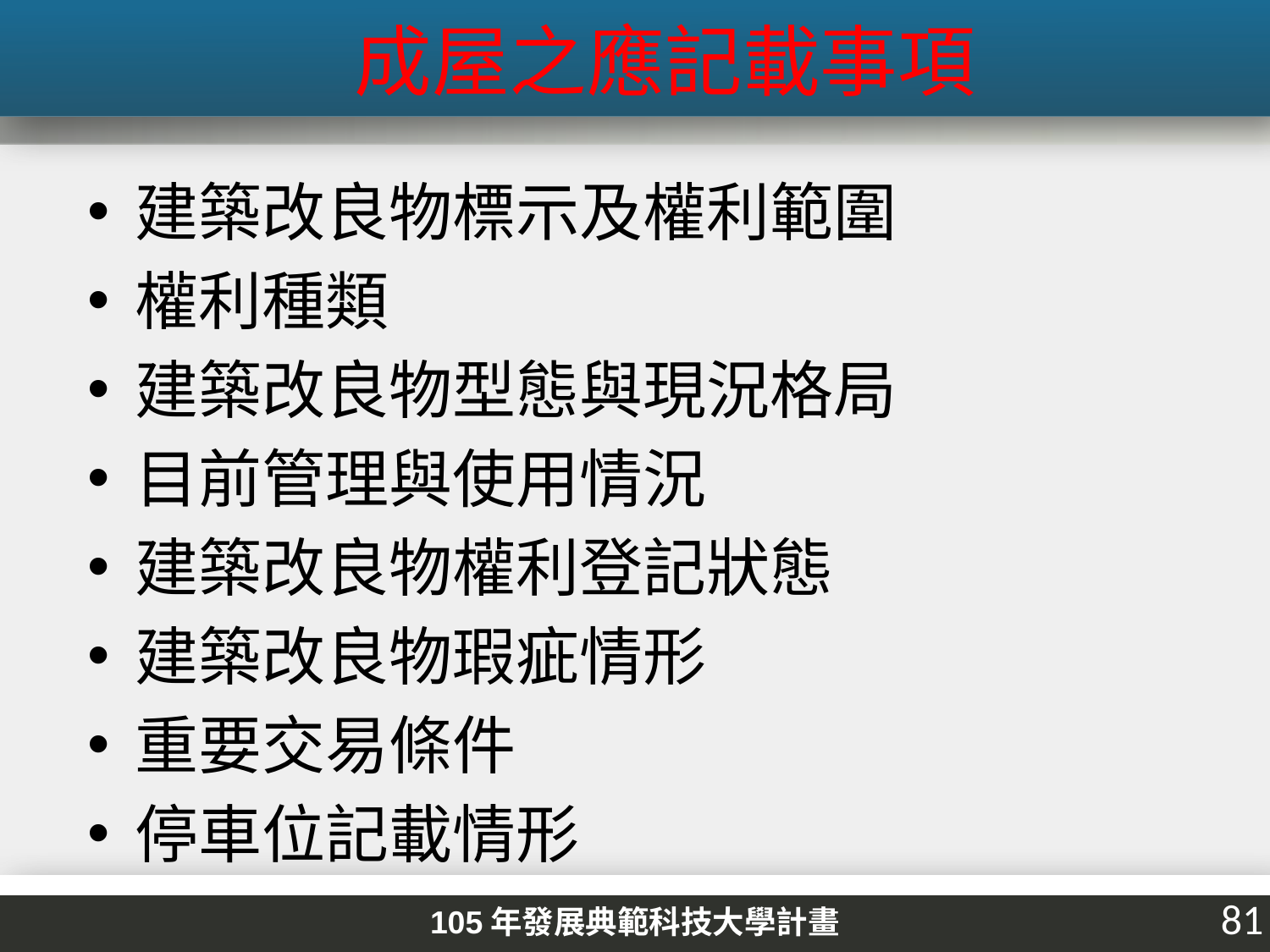

# 成屋之應記載事項
建築改良物標示及權利範圍
權利種類
建築改良物型態與現況格局
目前管理與使用情況
建築改良物權利登記狀態
建築改良物瑕疵情形
重要交易條件
停車位記載情形